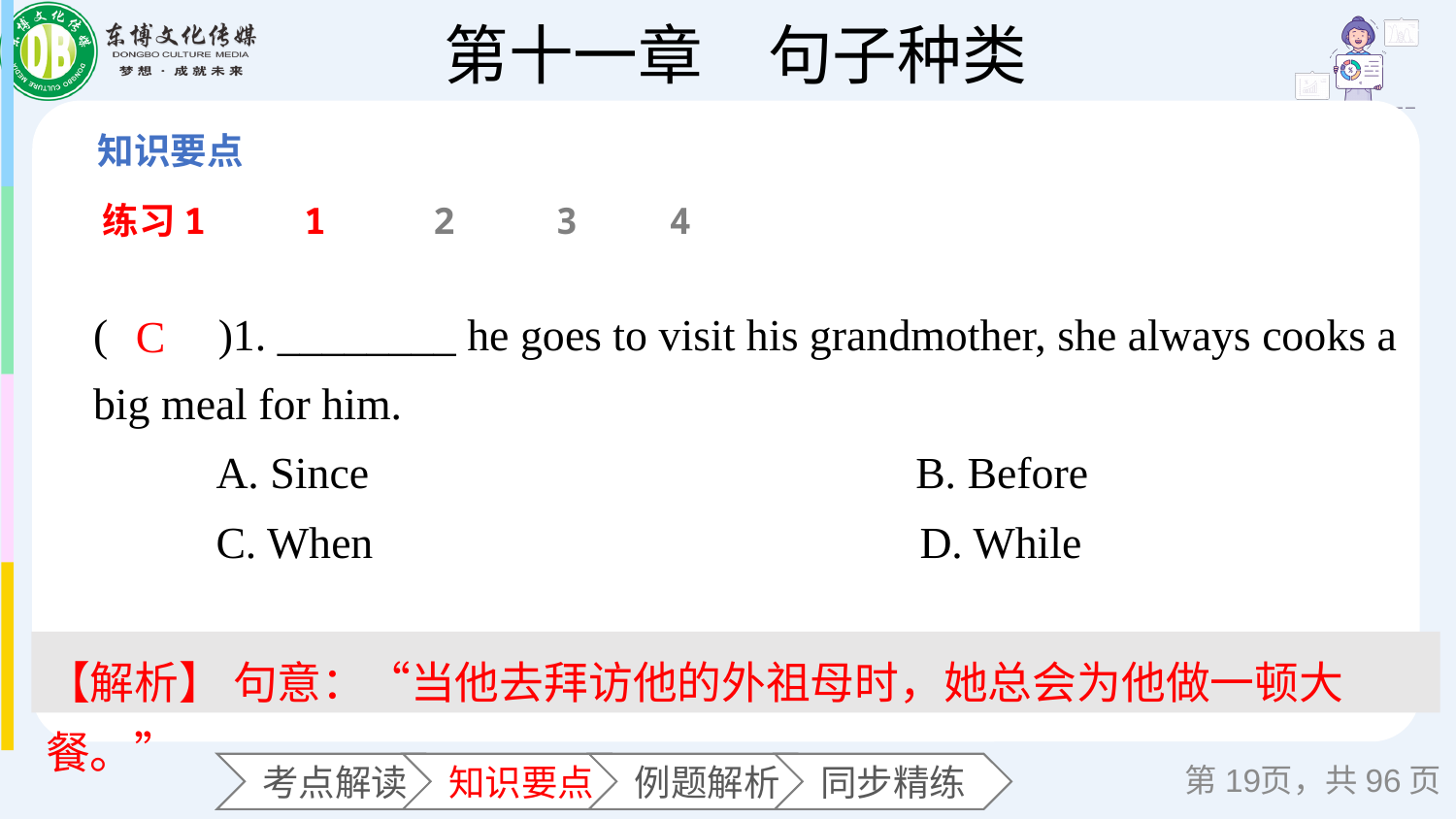

练习1
1
2
3
4
(　　)1. ________ he goes to visit his grandmother, she always cooks a big meal for him.
           A. Since                                                 B. Before
           C. When                                                 D. While
C
【解析】 句意：“当他去拜访他的外祖母时，她总会为他做一顿大餐。”
第19页，共96页